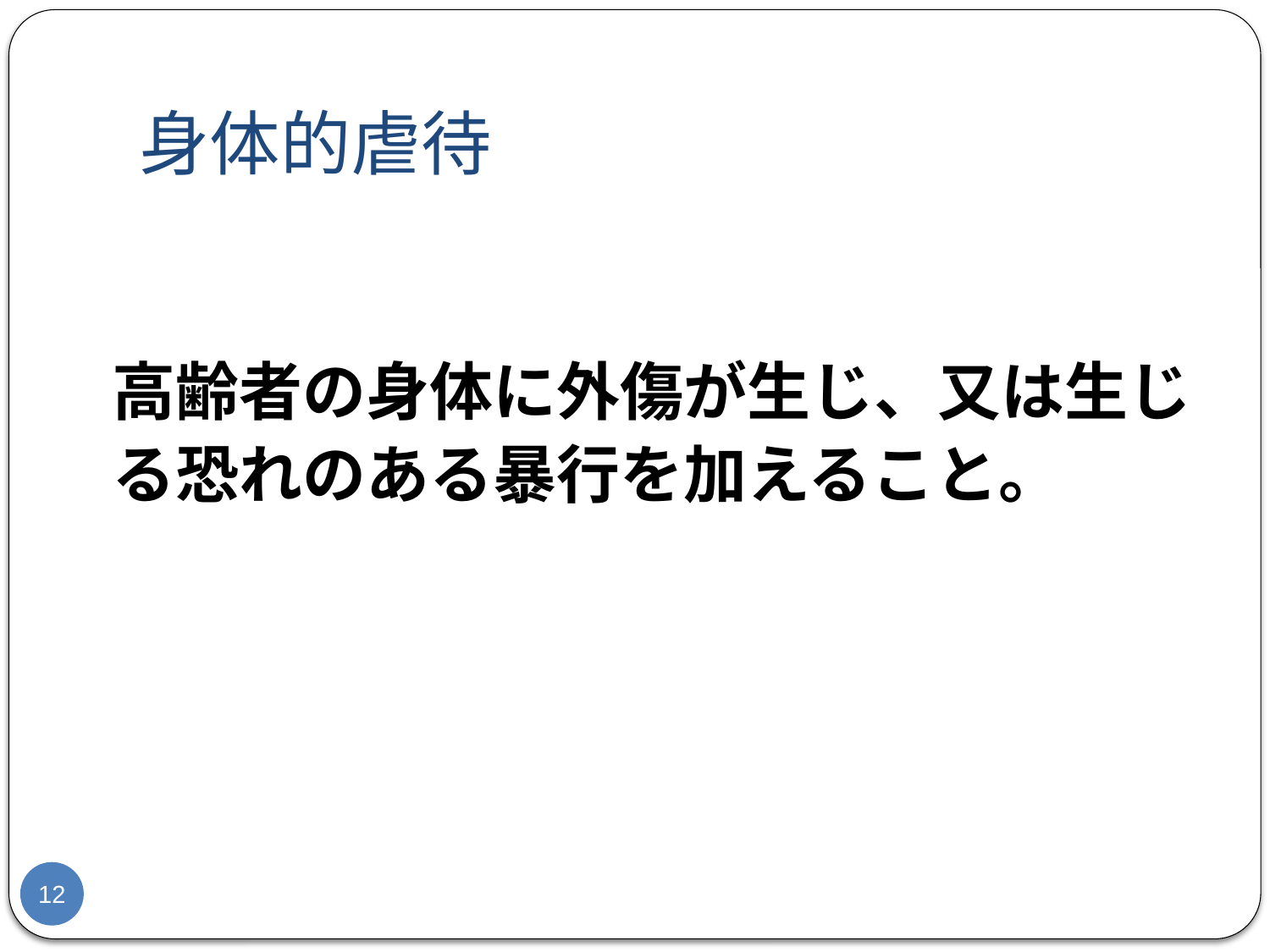

# 身体的虐待

高齢者の身体に外傷が生じ、又は生じ
る恐れのある暴行を加えること。

12